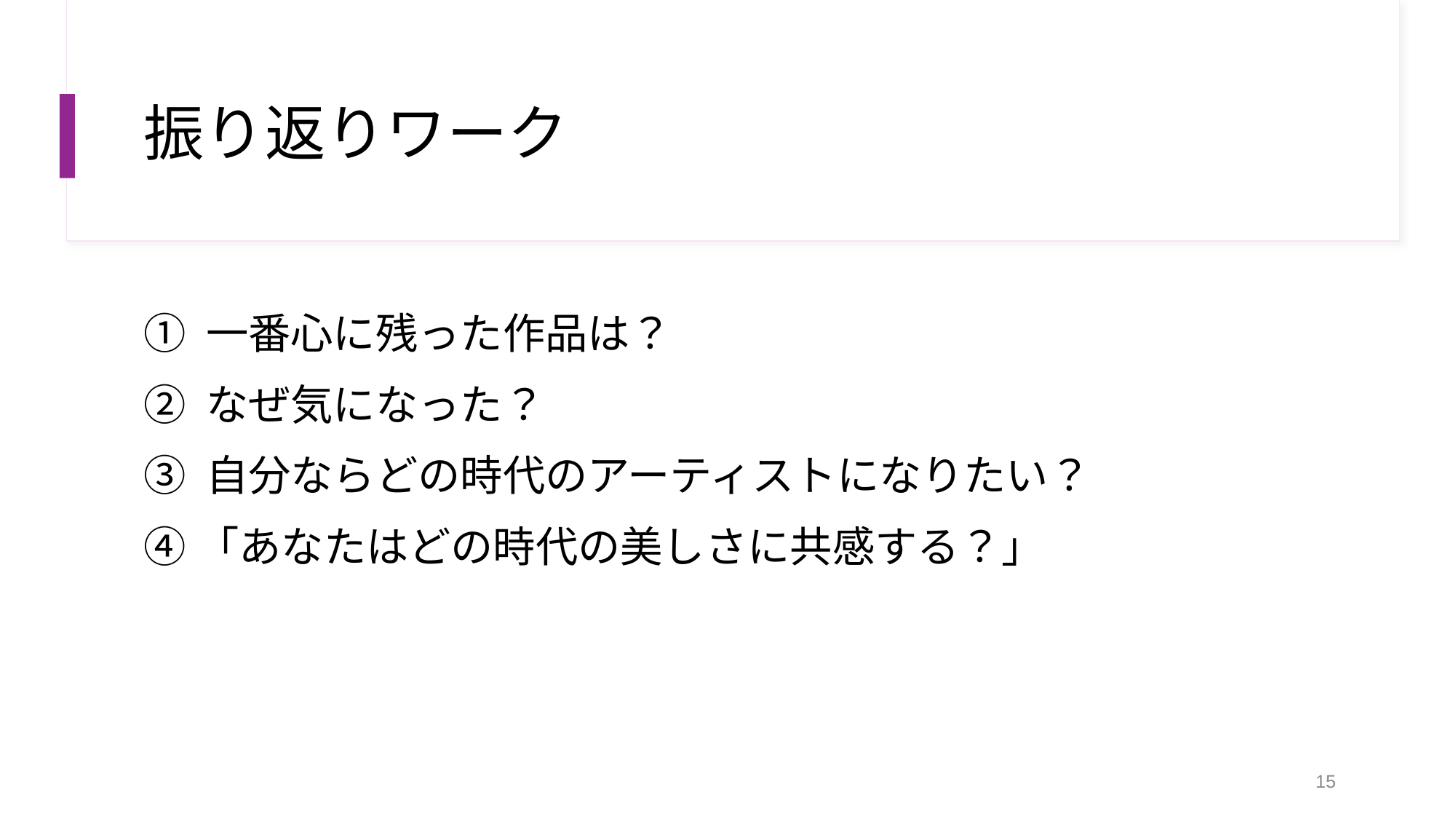

# 振り返りワーク
① 一番心に残った作品は？
② なぜ気になった？
③ 自分ならどの時代のアーティストになりたい？
④「あなたはどの時代の美しさに共感する？」

15